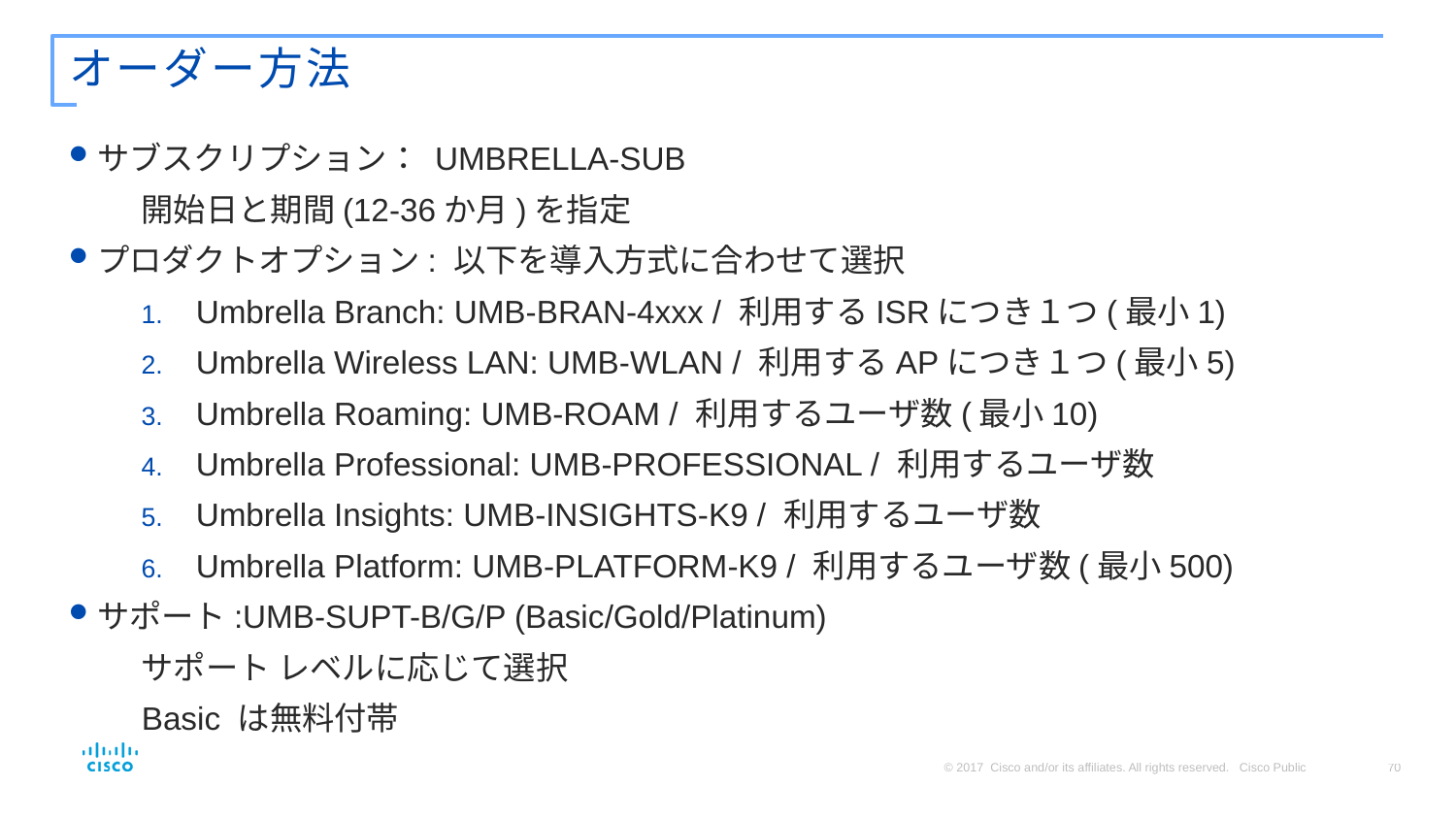

# オーダー方法
サブスクリプション： UMBRELLA-SUB
開始日と期間(12-36か月)を指定
プロダクトオプション: 以下を導入方式に合わせて選択
Umbrella Branch: UMB-BRAN-4xxx / 利用するISRにつき１つ(最小1)
Umbrella Wireless LAN: UMB-WLAN / 利用するAPにつき１つ(最小5)
Umbrella Roaming: UMB-ROAM / 利用するユーザ数(最小10)
Umbrella Professional: UMB-PROFESSIONAL / 利用するユーザ数
Umbrella Insights: UMB-INSIGHTS-K9 / 利用するユーザ数
Umbrella Platform: UMB-PLATFORM-K9 / 利用するユーザ数(最小500)
サポート:UMB-SUPT-B/G/P (Basic/Gold/Platinum)
サポート レベルに応じて選択
Basic は無料付帯